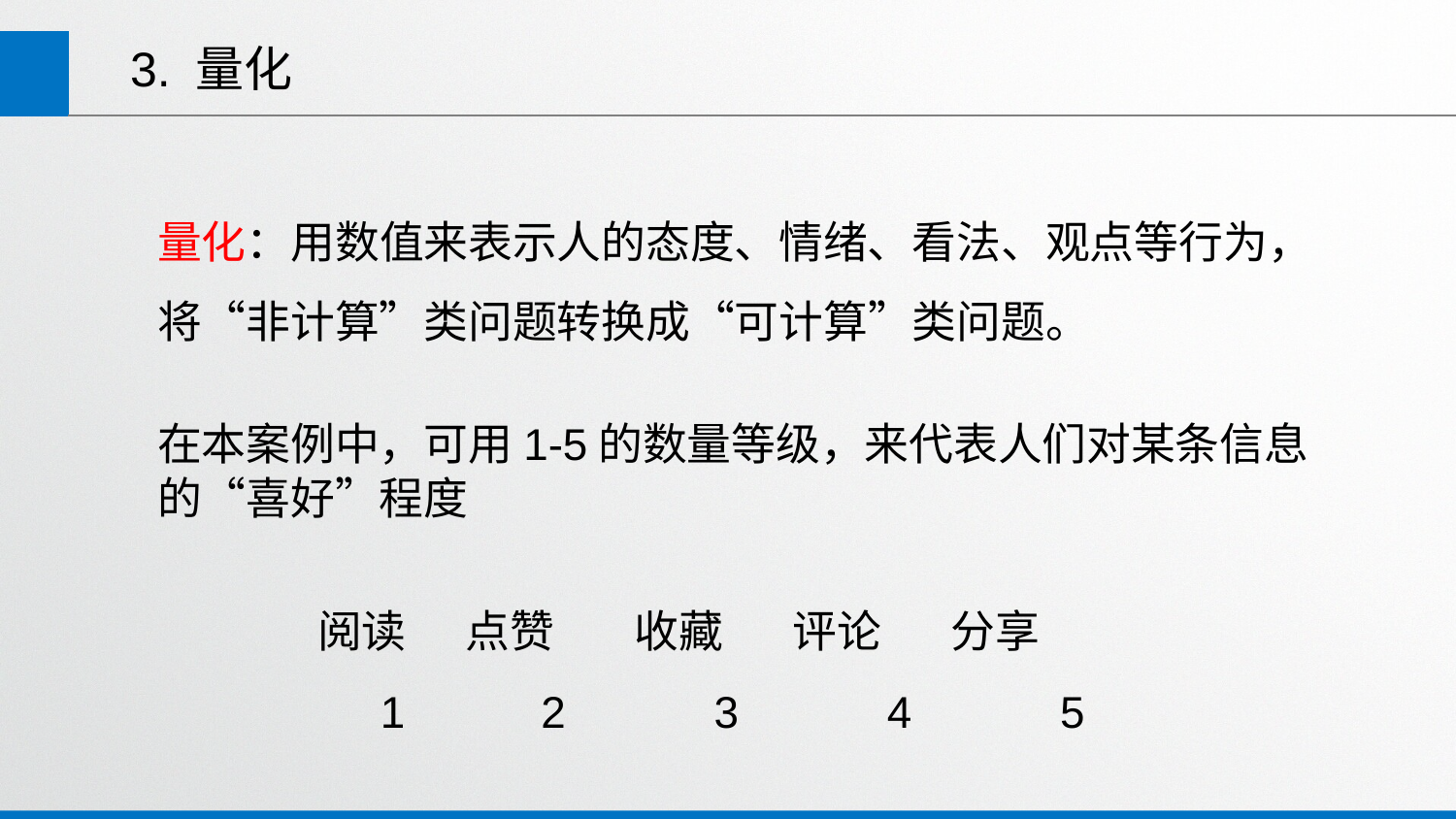

3. 量化
量化：用数值来表示人的态度、情绪、看法、观点等行为，将“非计算”类问题转换成“可计算”类问题。
在本案例中，可用1-5的数量等级，来代表人们对某条信息的“喜好”程度

               阅读      点赞        收藏       评论       分享
                  1           2            3            4            5